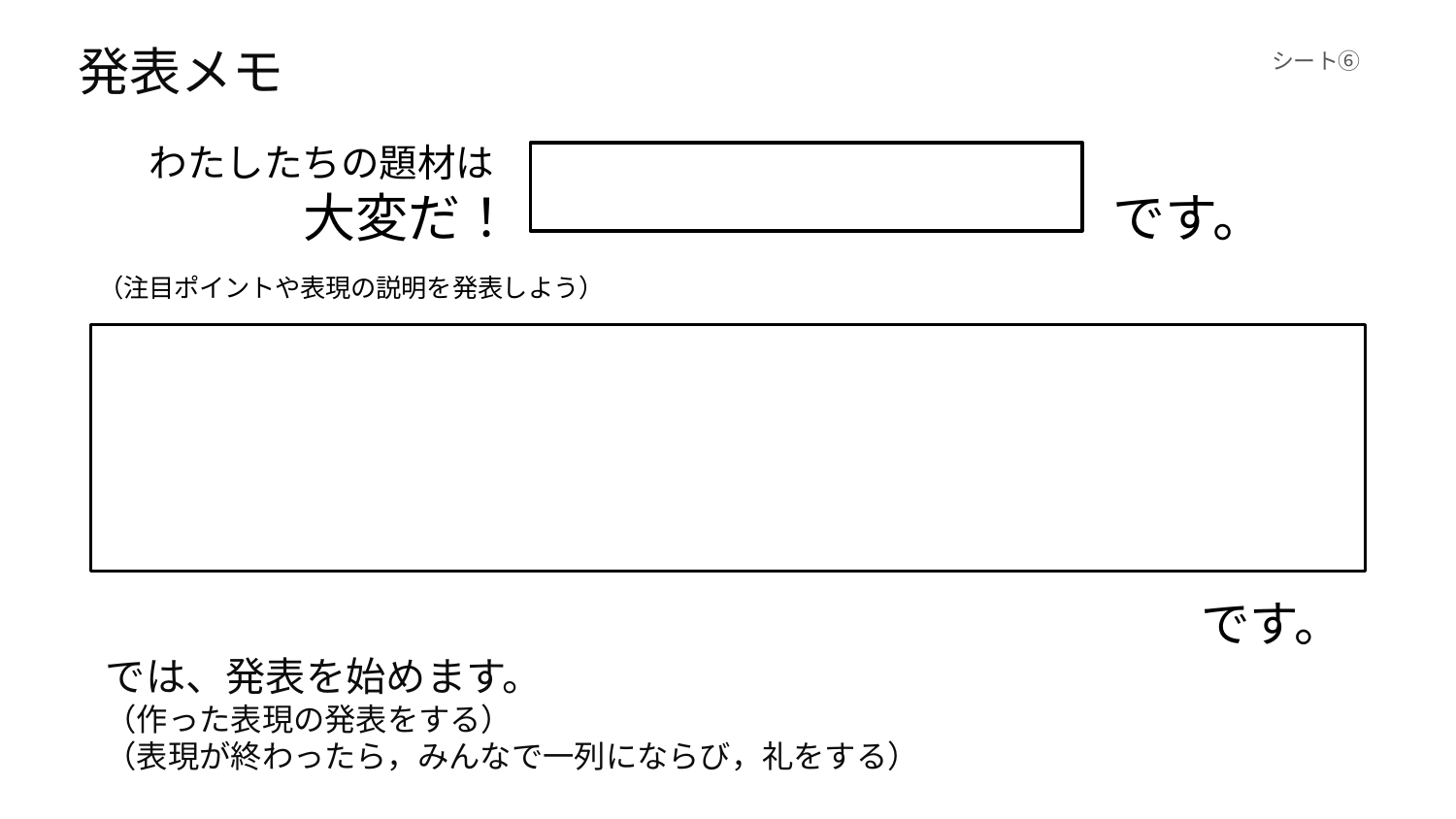

発表メモ
シート⑥
わたしたちの題材は
　　　　大変だ！　　　　　　　　　　     です。

# （注目ポイントや表現の説明を発表しよう）

　　　　　　　　　　　　　　　　　　　　　　　　　　　　　　　　　　　です。
では、発表を始めます。
（作った表現の発表をする）
（表現が終わったら，みんなで一列にならび，礼をする）